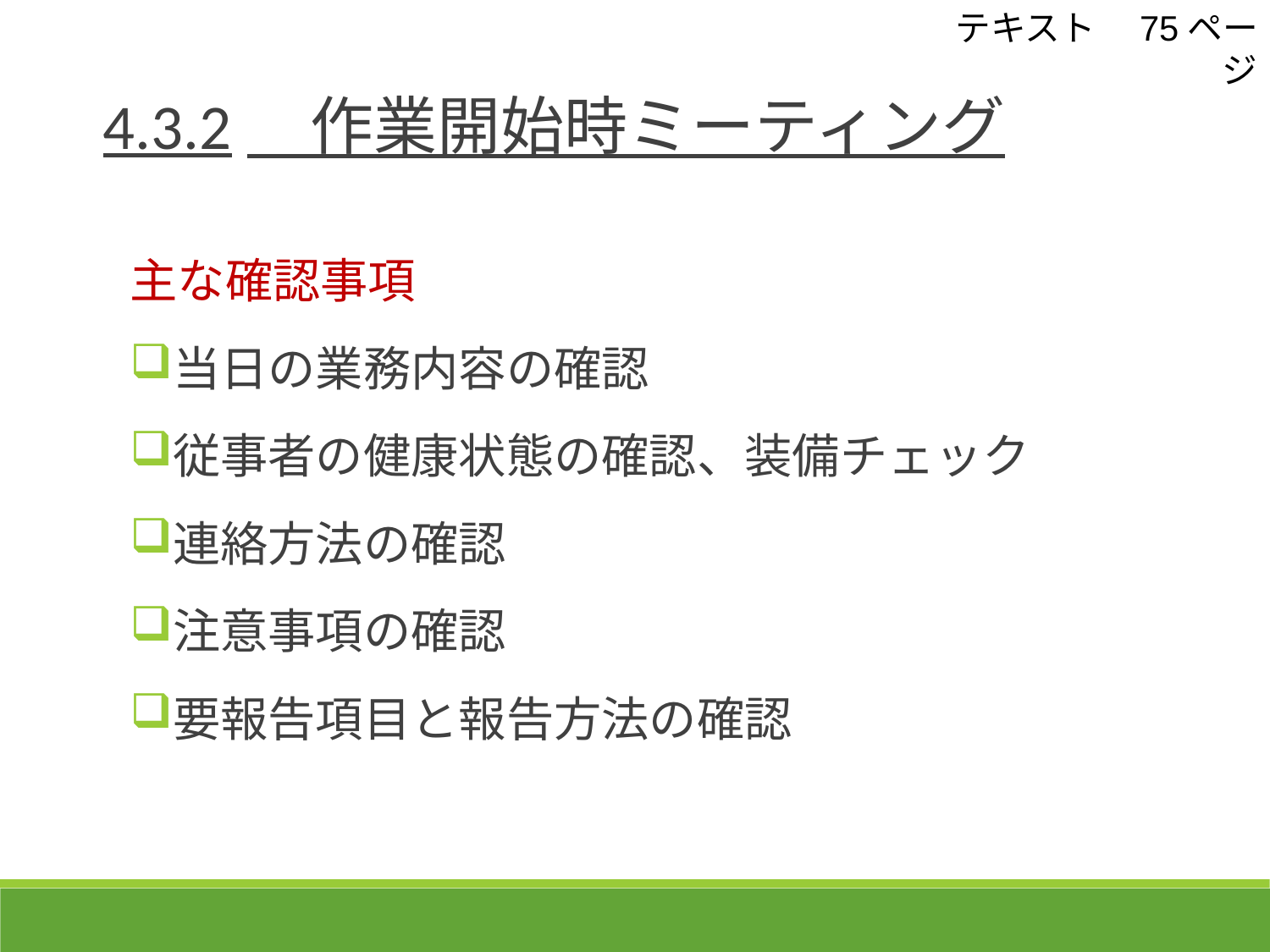

テキスト　75ページ
4.3.2　作業開始時ミーティング
主な確認事項
当日の業務内容の確認
従事者の健康状態の確認、装備チェック
連絡方法の確認
注意事項の確認
要報告項目と報告方法の確認